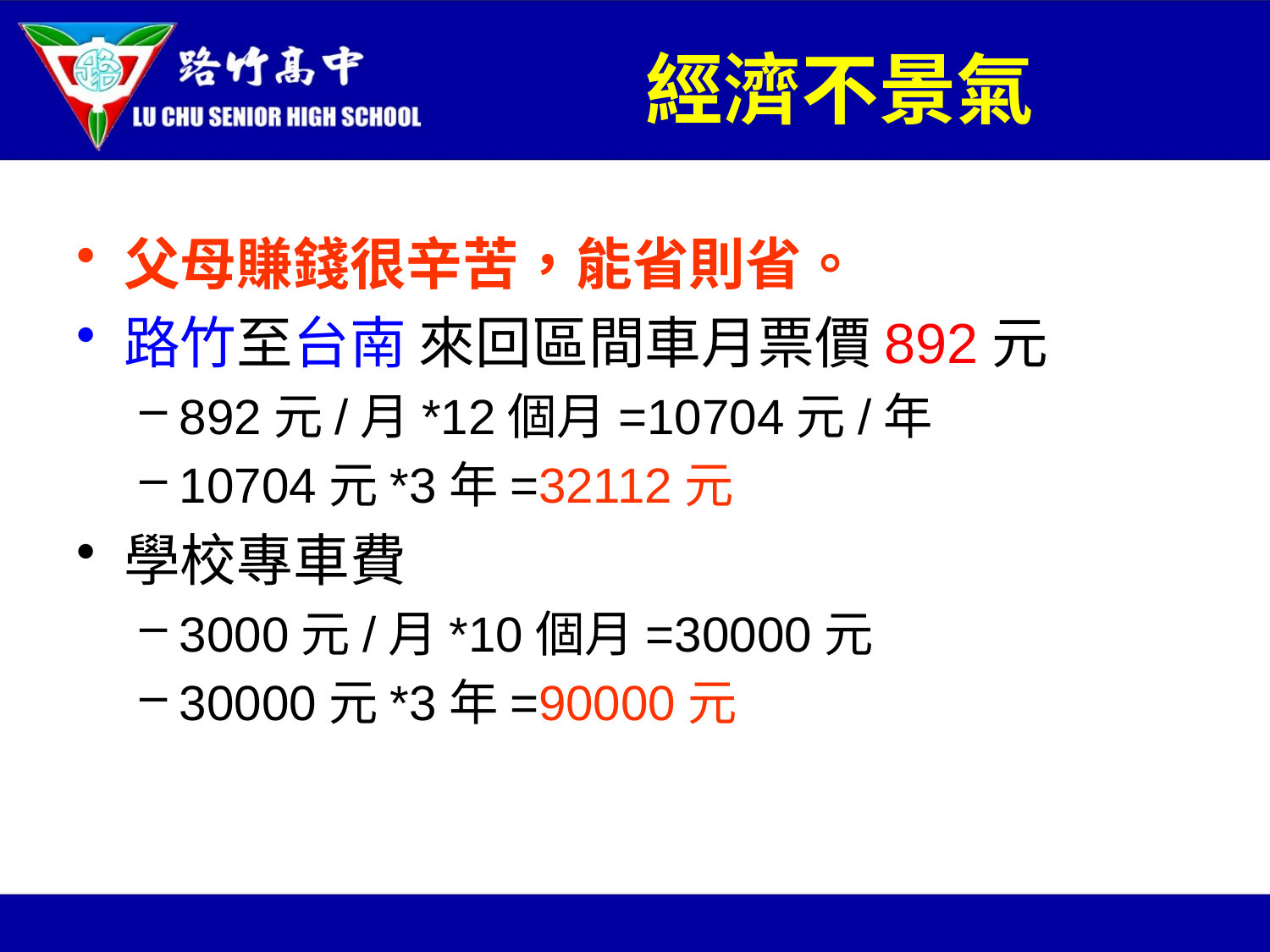

# 經濟不景氣
父母賺錢很辛苦，能省則省。
路竹至台南 來回區間車月票價892元
892元/月*12個月=10704元/年
10704元*3年=32112元
學校專車費
3000元/月*10個月=30000元
30000元*3年=90000元